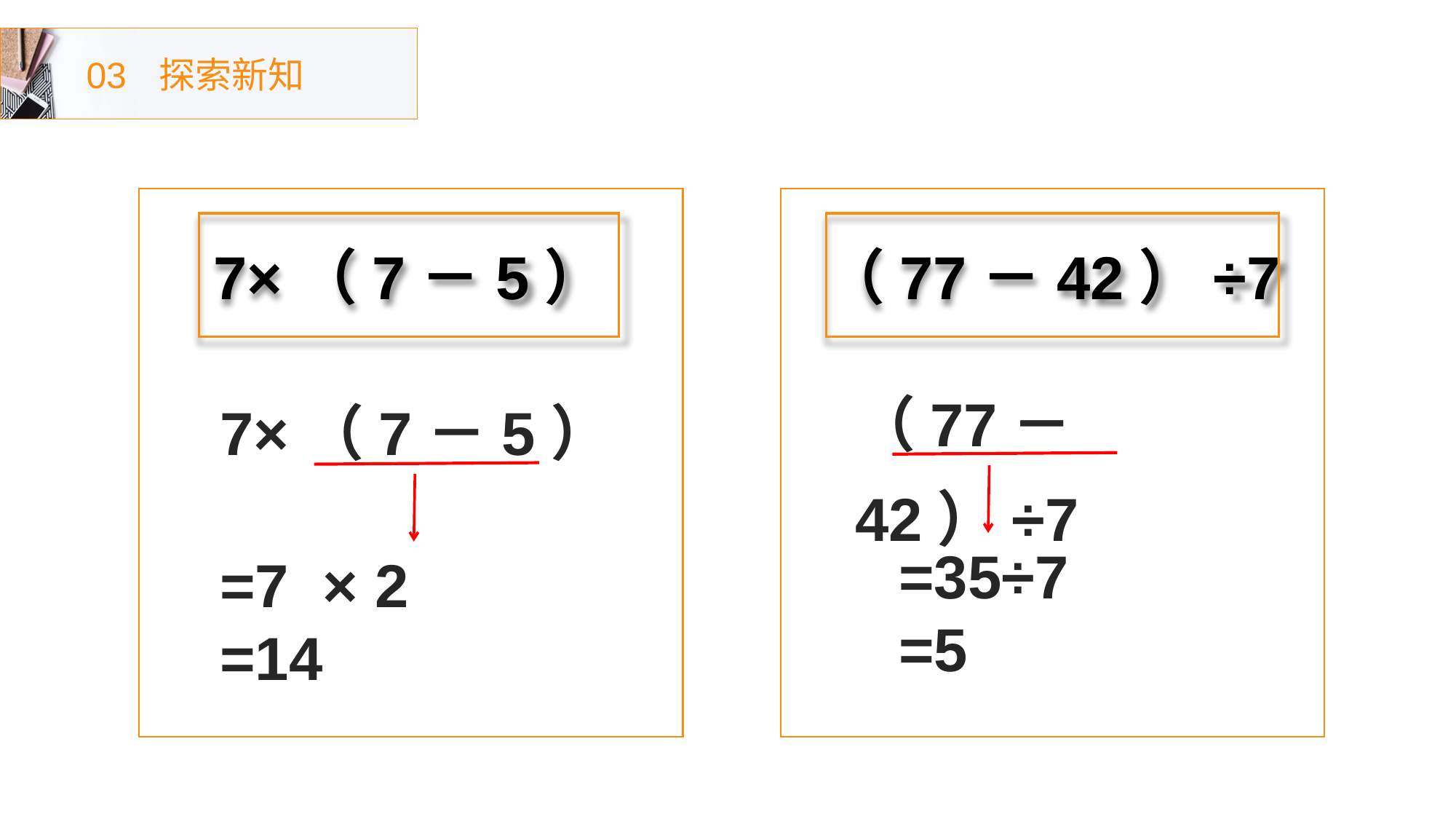

03
探索新知

7×（7－5）
（77－42）÷7
（77－42）÷7
7×（7－5）
=35÷7
=5
=7  × 2
=14